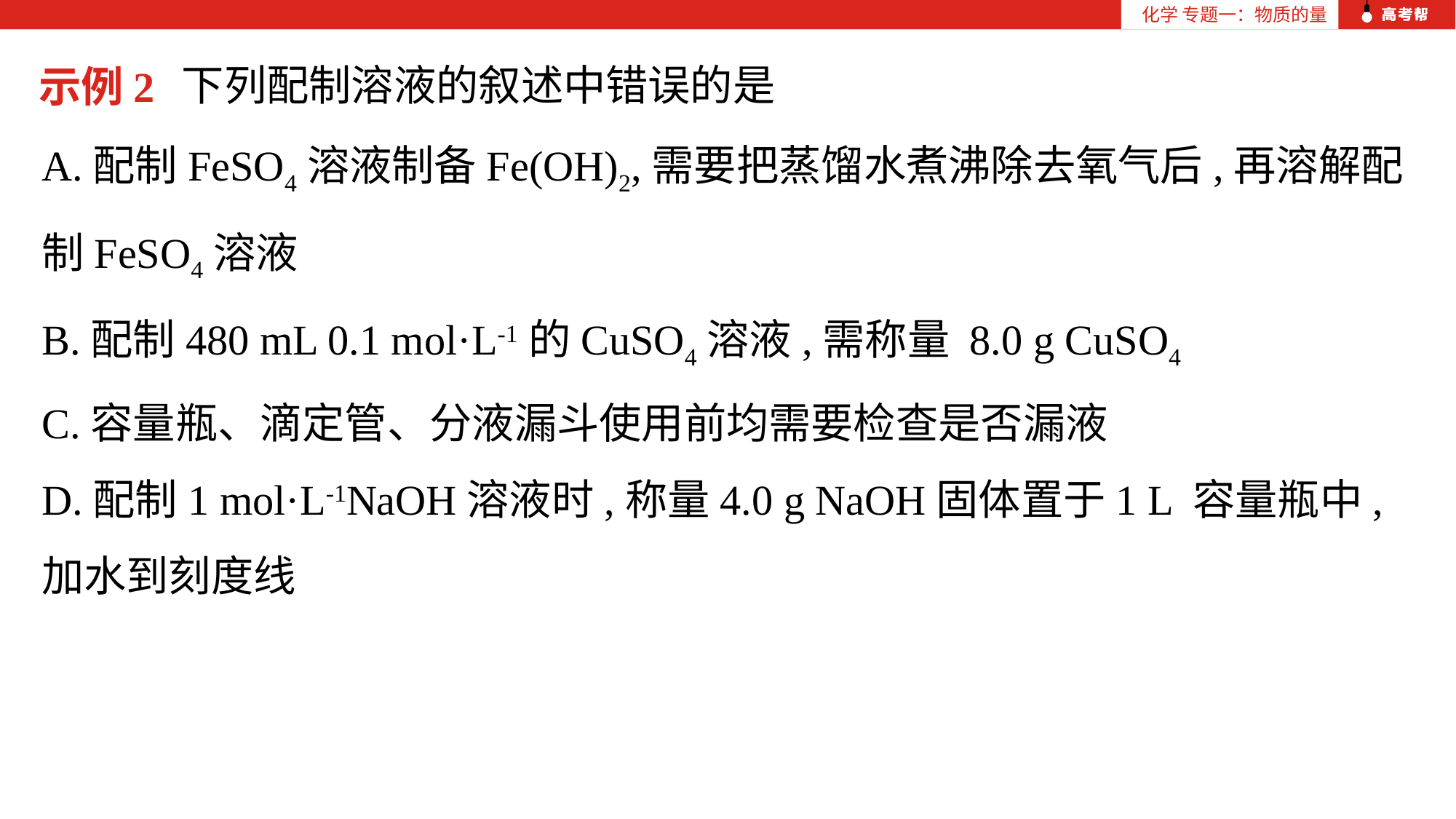

化学 专题一：物质的量

下列配制溶液的叙述中错误的是
示例2
A.配制FeSO4溶液制备Fe(OH)2,需要把蒸馏水煮沸除去氧气后,再溶解配制FeSO4溶液
B.配制480 mL 0.1 mol·L-1的CuSO4溶液,需称量 8.0 g CuSO4
C.容量瓶、滴定管、分液漏斗使用前均需要检查是否漏液
D.配制1 mol·L-1NaOH溶液时,称量4.0 g NaOH固体置于1 L 容量瓶中,加水到刻度线